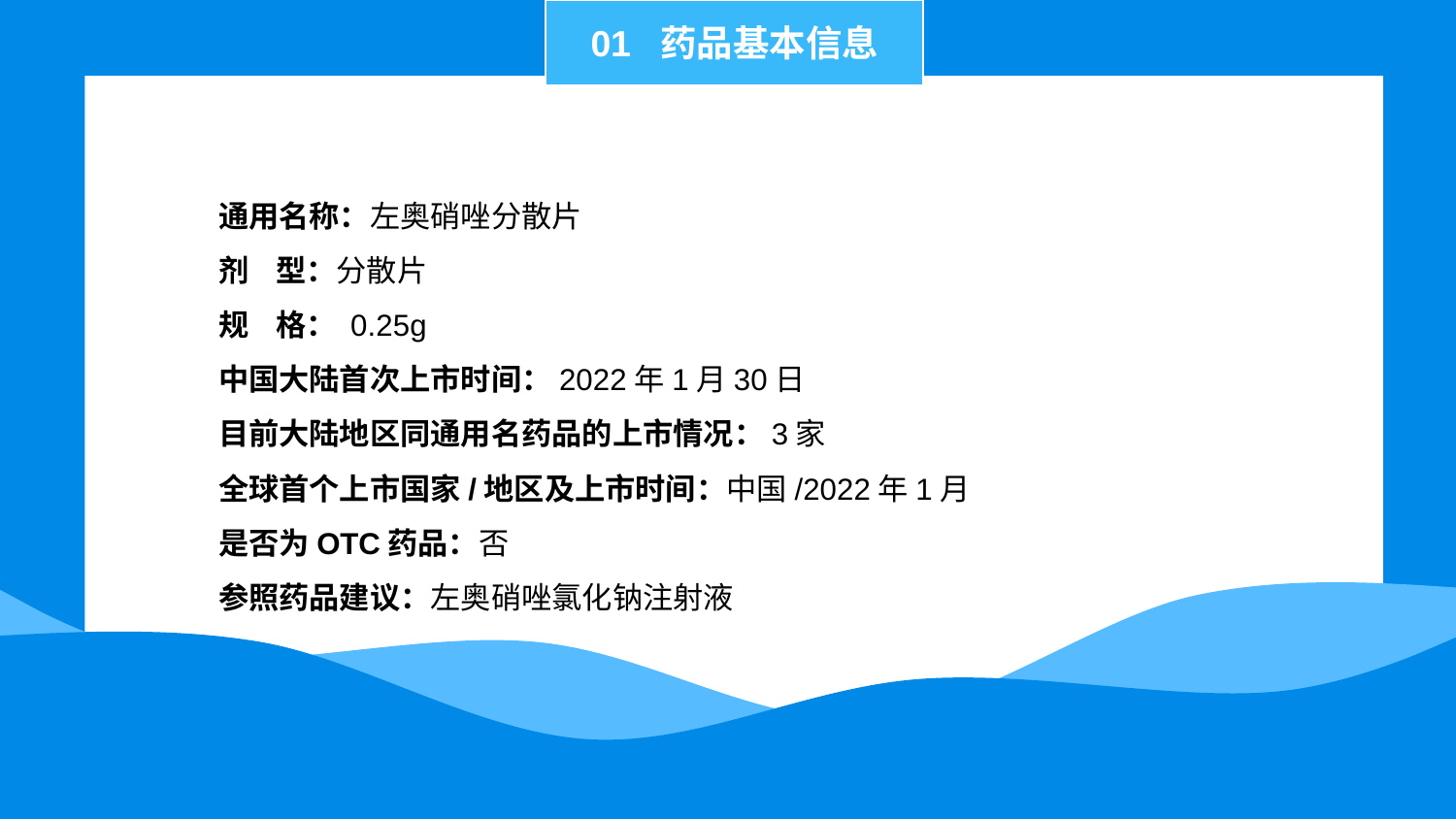

01  药品基本信息

通用名称：左奥硝唑分散片
剂    型：分散片
规    格： 0.25g
中国大陆首次上市时间：2022年1月30日
目前大陆地区同通用名药品的上市情况：3家
全球首个上市国家/地区及上市时间：中国/2022年1月
是否为OTC药品：否
参照药品建议：左奥硝唑氯化钠注射液